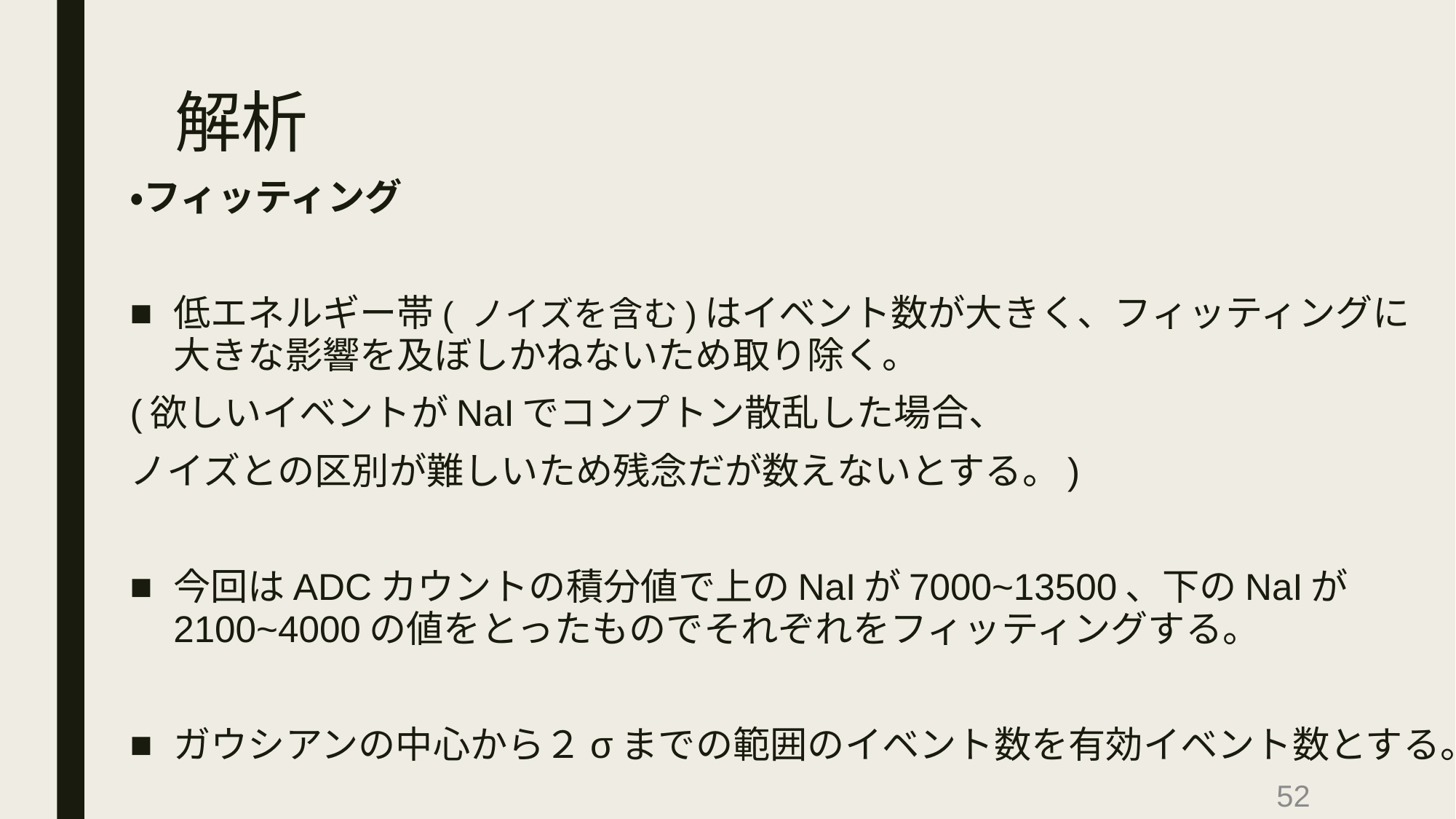

# 解析
・フィッティング

低エネルギー帯( ノイズを含む)はイベント数が大きく、フィッティングに大きな影響を及ぼしかねないため取り除く。
(欲しいイベントがNaIでコンプトン散乱した場合、
ノイズとの区別が難しいため残念だが数えないとする。)

今回はADCカウントの積分値で上のNaIが7000~13500、下のNaIが2100~4000の値をとったものでそれぞれをフィッティングする。

ガウシアンの中心から２σまでの範囲のイベント数を有効イベント数とする。

52